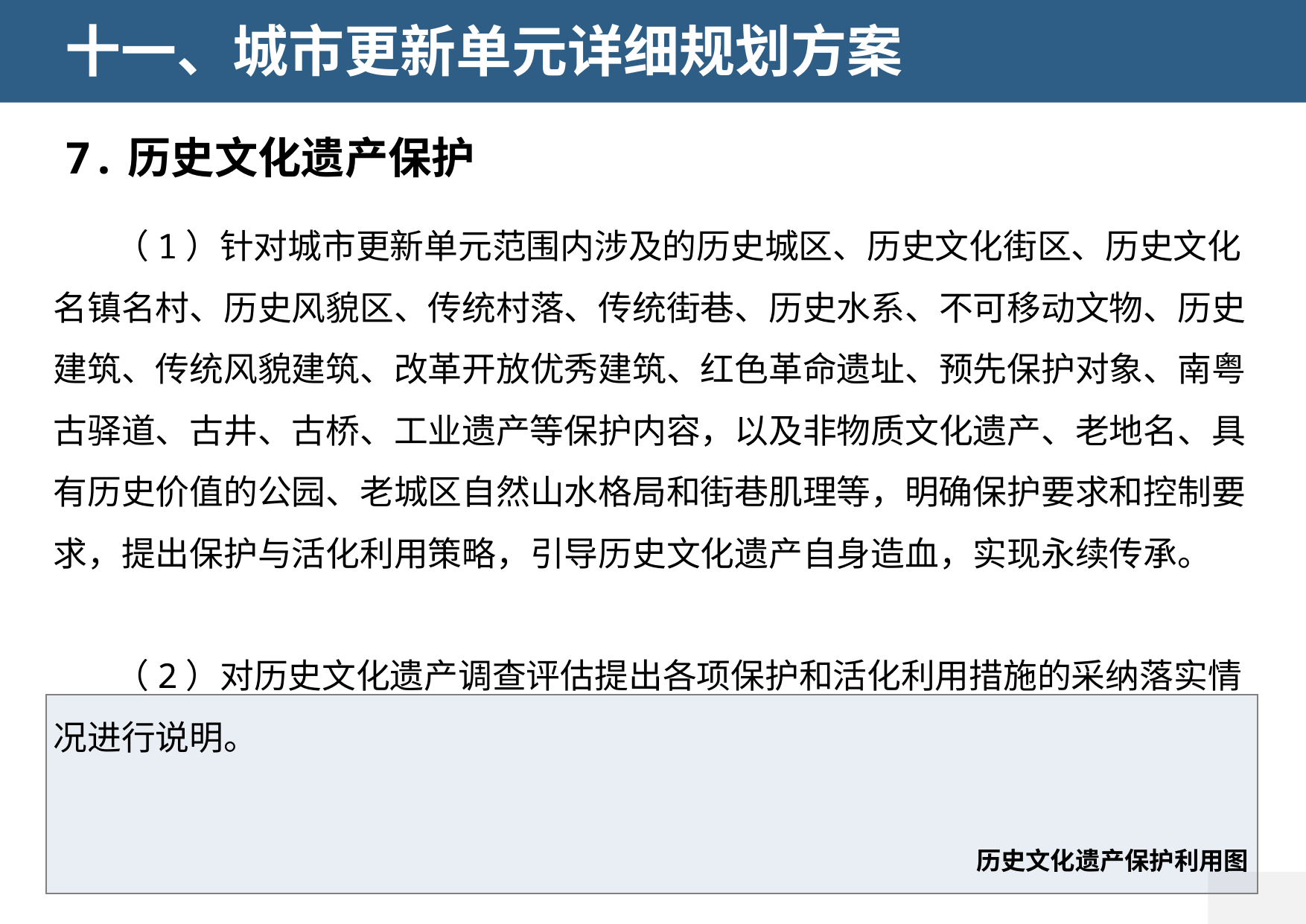

十一、城市更新单元详细规划方案
7.历史文化遗产保护
（1）针对城市更新单元范围内涉及的历史城区、历史文化街区、历史文化名镇名村、历史风貌区、传统村落、传统街巷、历史水系、不可移动文物、历史建筑、传统风貌建筑、改革开放优秀建筑、红色革命遗址、预先保护对象、南粤古驿道、古井、古桥、工业遗产等保护内容，以及非物质文化遗产、老地名、具有历史价值的公园、老城区自然山水格局和街巷肌理等，明确保护要求和控制要求，提出保护与活化利用策略，引导历史文化遗产自身造血，实现永续传承。
（2）对历史文化遗产调查评估提出各项保护和活化利用措施的采纳落实情况进行说明。

历史文化遗产保护利用图
64